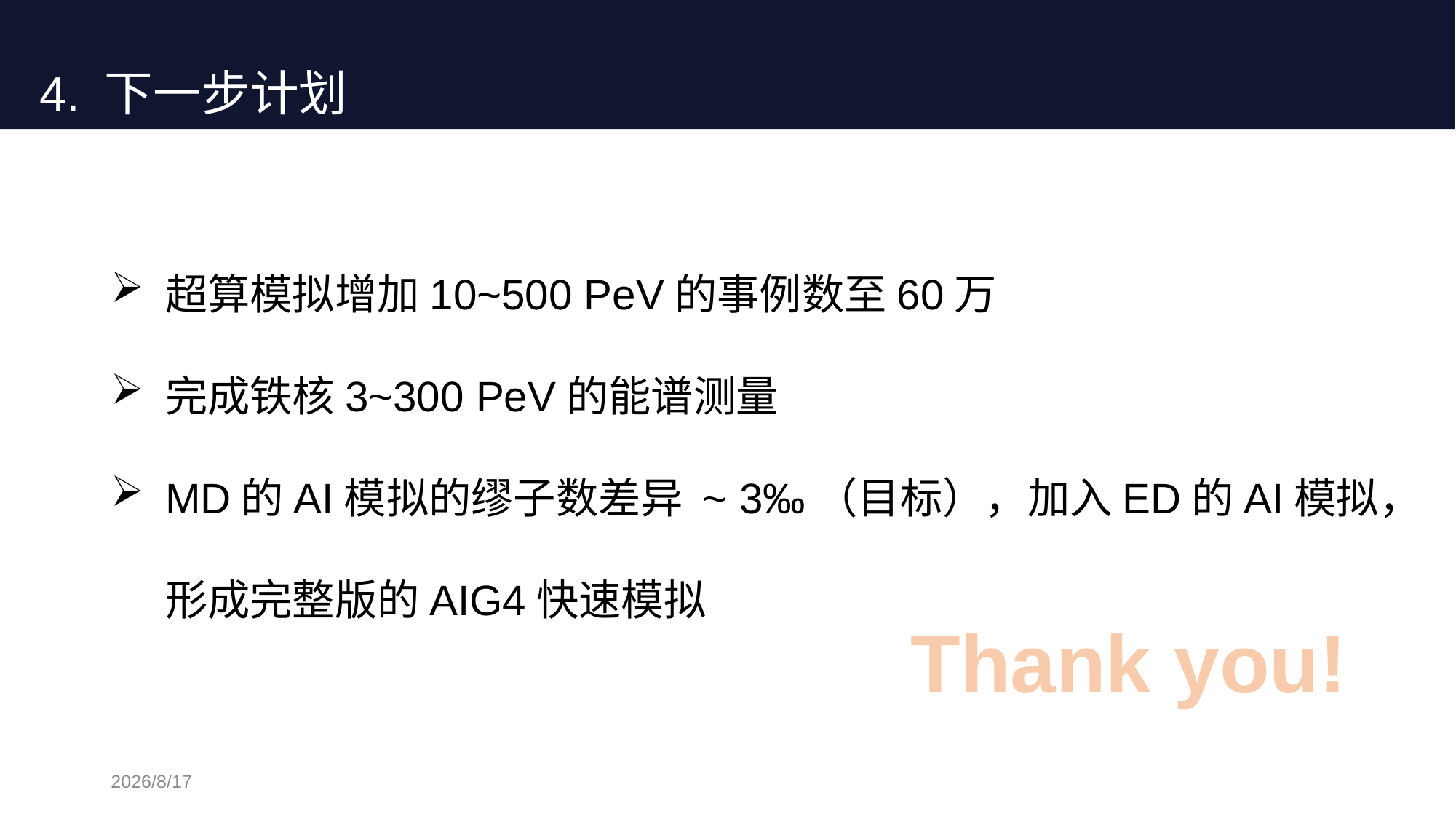

4. 下一步计划
超算模拟增加10~500 PeV的事例数至60万
完成铁核3~300 PeV的能谱测量
MD的AI模拟的缪子数差异 ~ 3‰（目标），加入ED的AI模拟，形成完整版的AIG4快速模拟
Thank you!
2026/8/17